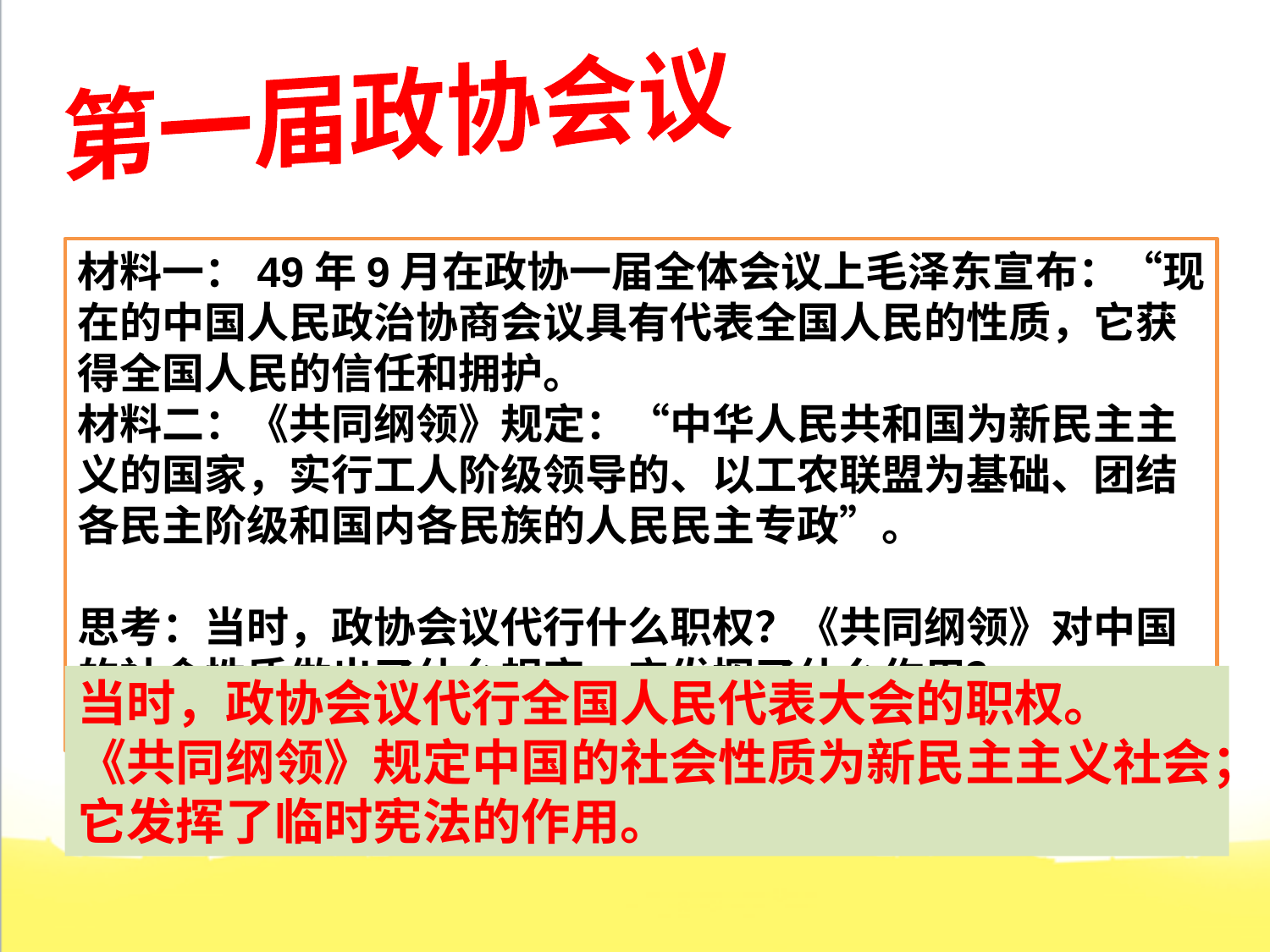

第一届政协会议
材料一：49年9月在政协一届全体会议上毛泽东宣布：“现在的中国人民政治协商会议具有代表全国人民的性质，它获得全国人民的信任和拥护。
材料二：《共同纲领》规定：“中华人民共和国为新民主主义的国家，实行工人阶级领导的、以工农联盟为基础、团结各民主阶级和国内各民族的人民民主专政”。

思考：当时，政协会议代行什么职权？《共同纲领》对中国的社会性质做出了什么规定，它发挥了什么作用？

当时，政协会议代行全国人民代表大会的职权。
《共同纲领》规定中国的社会性质为新民主主义社会；它发挥了临时宪法的作用。